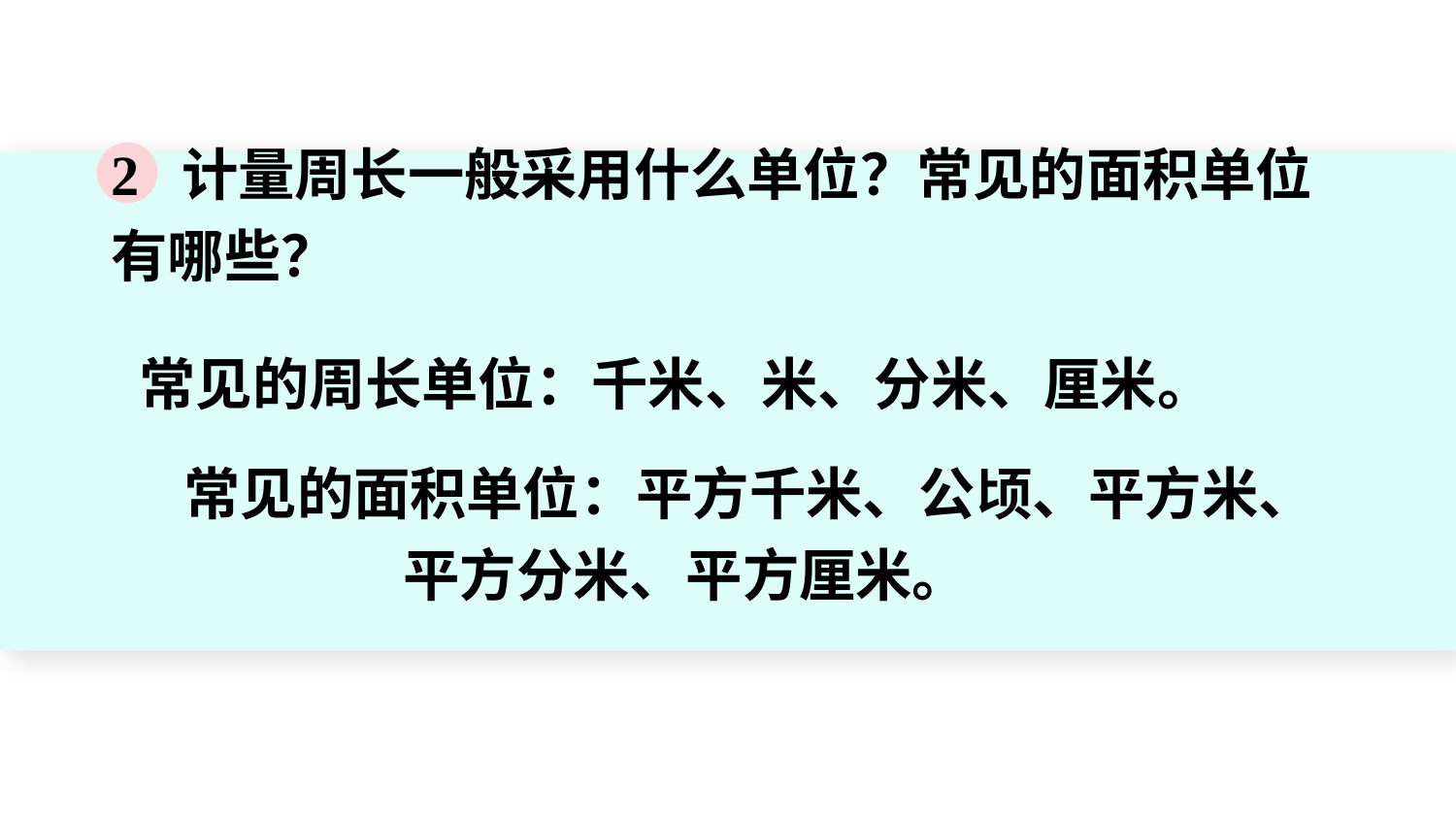

2  计量周长一般采用什么单位？常见的面积单位有哪些？

   常见的周长单位：千米、米、分米、厘米。
常见的面积单位：平方千米、公顷、平方米、
                平方分米、平方厘米。
www.youyi100.com